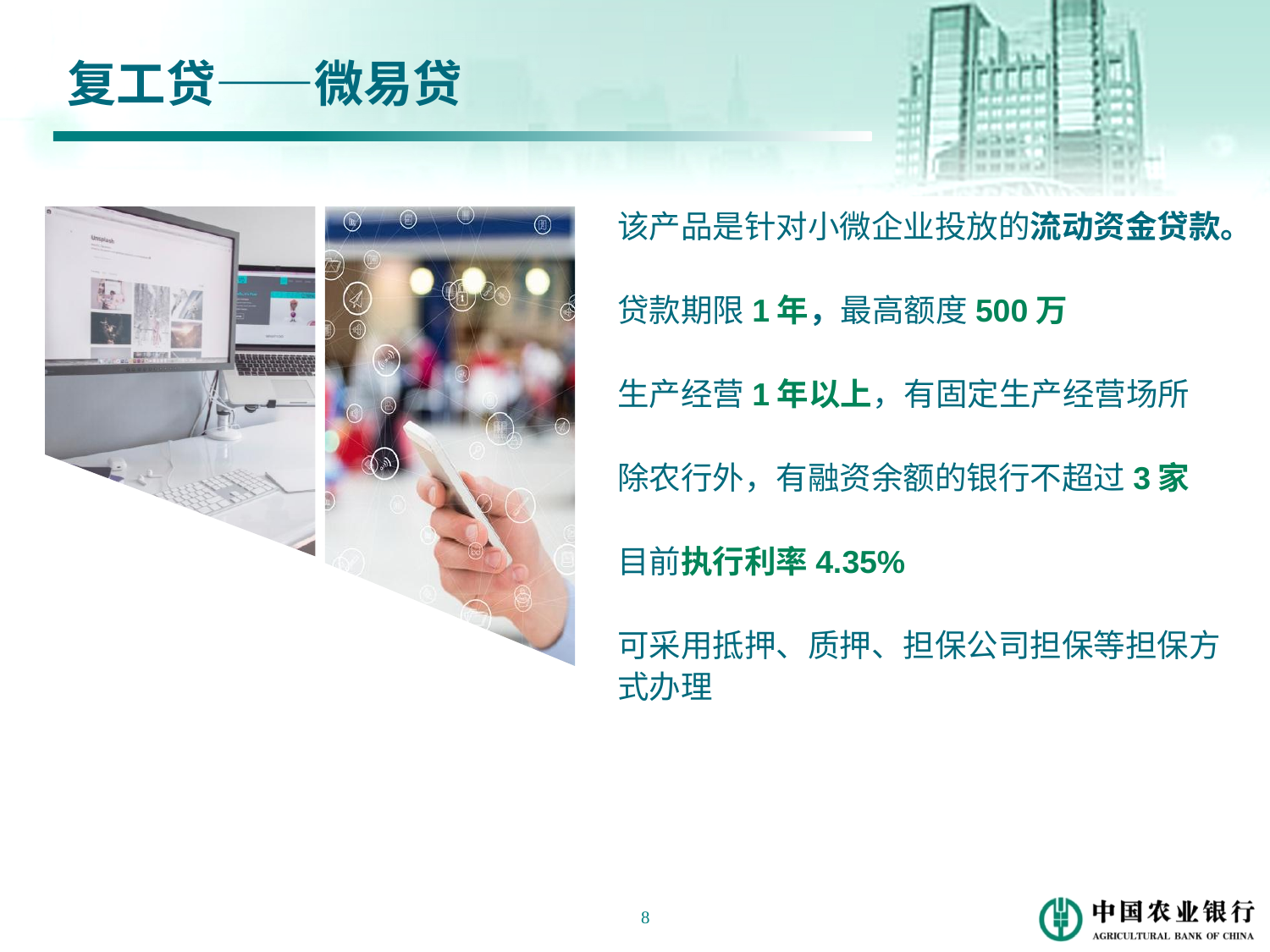

复工贷——微易贷
该产品是针对小微企业投放的流动资金贷款。

贷款期限1年，最高额度500万

生产经营1年以上，有固定生产经营场所

除农行外，有融资余额的银行不超过3家

目前执行利率4.35%

可采用抵押、质押、担保公司担保等担保方式办理